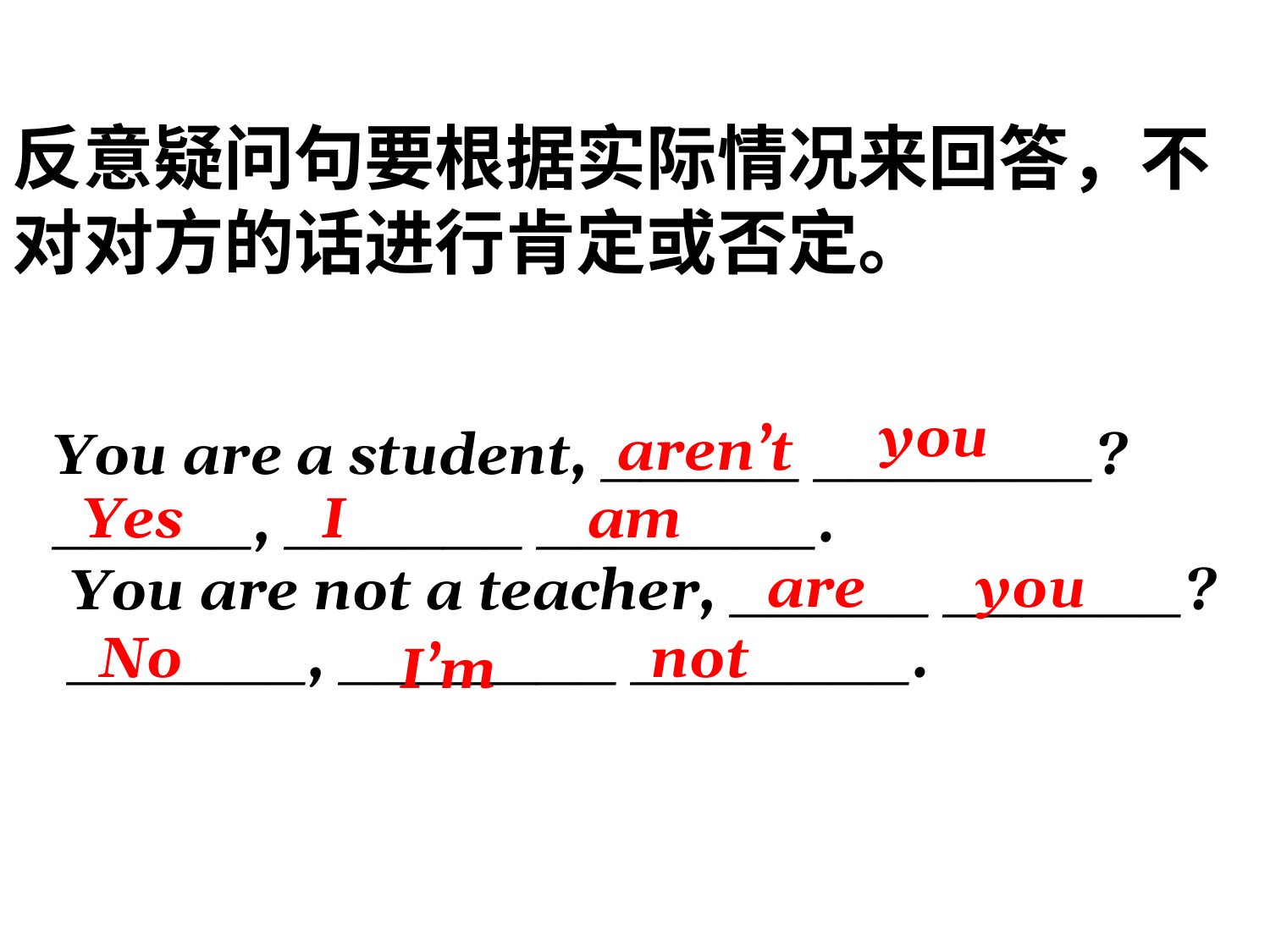

反意疑问句要根据实际情况来回答，不对对方的话进行肯定或否定。

   You are a student, _____ _______?
   _____, ______ _______.
    You are not a teacher, _____ ______?
    ______, _______ _______.
you
aren’t
Yes
am
I
are
you
No
not
I’m